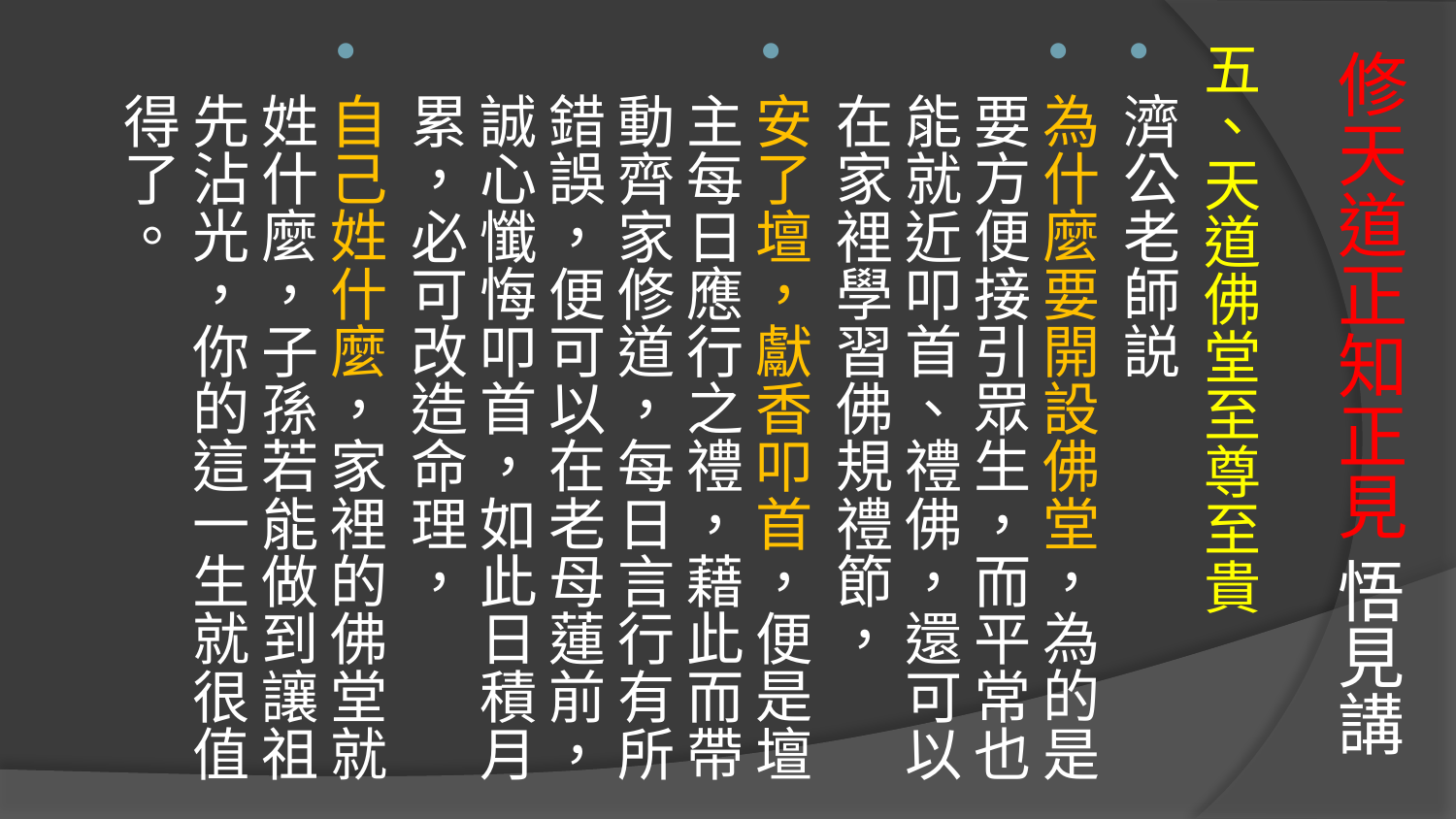

# 修天道正知正見 悟見講
五、天道佛堂至尊至貴
濟公老師説
為什麼要開設佛堂，為的是要方便接引眾生，而平常也能就近叩首、禮佛，還可以在家裡學習佛規禮節，
安了壇，獻香叩首，便是壇主每日應行之禮，藉此而帶動齊家修道，每日言行有所錯誤，便可以在老母蓮前，誠心懺悔叩首，如此日積月累，必可改造命理，
自己姓什麼，家裡的佛堂就姓什麼，子孫若能做到讓祖先沾光，你的這一生就很值得了。